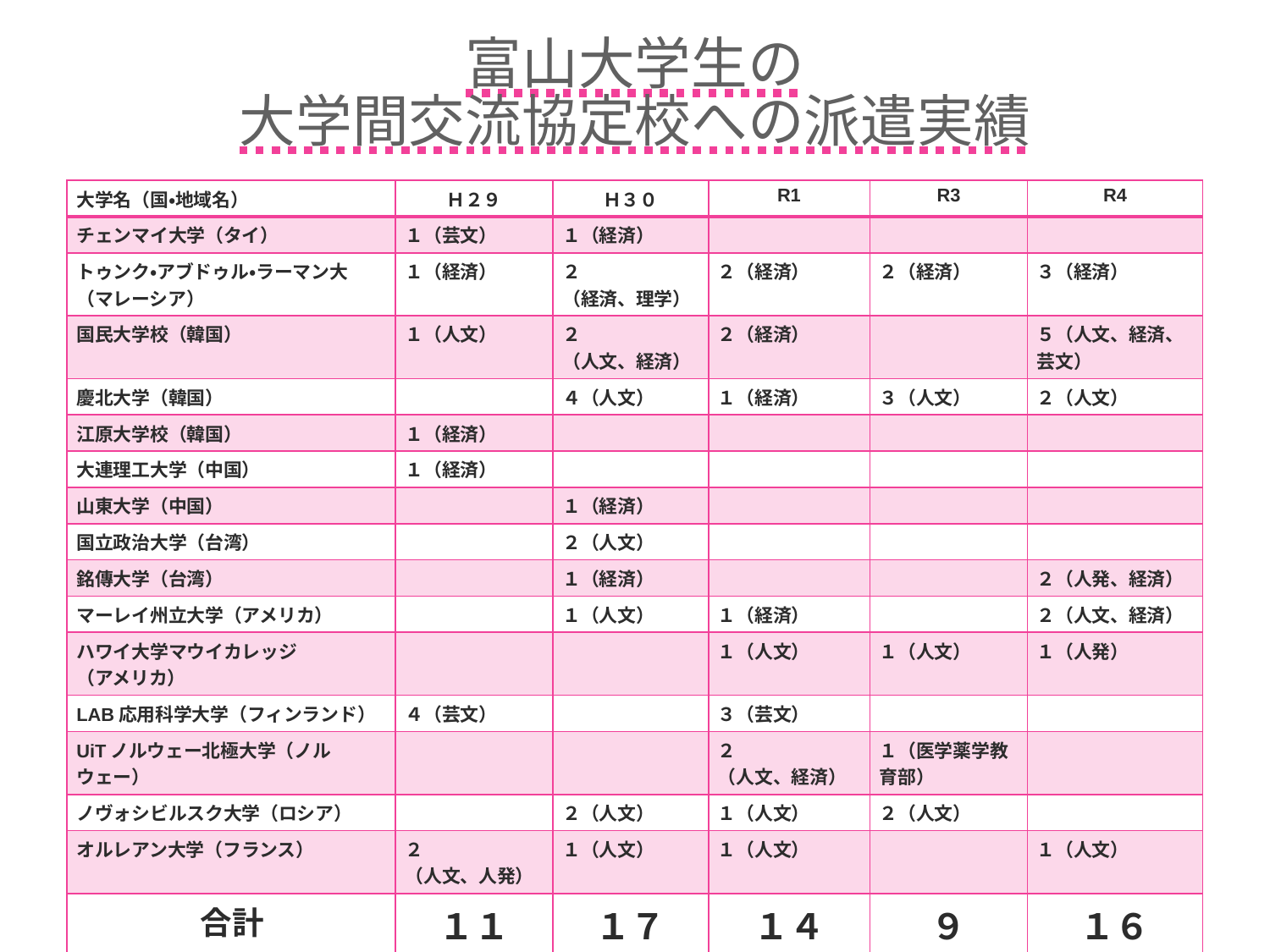

富山大学生の
大学間交流協定校への派遣実績
| 大学名（国・地域名） | Ｈ２９ | Ｈ３０ | R1 | R3 | R4 |
| --- | --- | --- | --- | --- | --- |
| チェンマイ大学（タイ） | １（芸文） | １（経済） |  |  |  |
| トゥンク・アブドゥル・ラーマン大 （マレーシア） | １（経済） | ２ （経済、理学） | ２（経済） | ２（経済） | ３（経済） |
| 国民大学校（韓国） | １（人文） | ２ （人文、経済） | ２（経済） |  | ５（人文、経済、芸文） |
| 慶北大学（韓国） |  | ４（人文） | １（経済） | ３（人文） | ２（人文） |
| 江原大学校（韓国） | １（経済） |  |  |  |  |
| 大連理工大学（中国） | １（経済） |  |  |  |  |
| 山東大学（中国） |  | １（経済） |  |  |  |
| 国立政治大学（台湾） |  | ２（人文） |  |  |  |
| 銘傳大学（台湾） |  | １（経済） |  |  | ２（人発、経済） |
| マーレイ州立大学（アメリカ） |  | １（人文） | １（経済） |  | ２（人文、経済） |
| ハワイ大学マウイカレッジ （アメリカ） |  |  | １（人文） | １（人文） | １（人発） |
| LAB応用科学大学（フィンランド） | ４（芸文） |  | ３（芸文） |  |  |
| UiTノルウェー北極大学（ノルウェー） |  |  | ２ （人文、経済） | １（医学薬学教育部） |  |
| ノヴォシビルスク大学（ロシア） |  | ２（人文） | １（人文） | ２（人文） |  |
| オルレアン大学（フランス） | ２ （人文、人発） | １（人文） | １（人文） |  | １（人文） |
| 合計 | １１ | １７ | １４ | ９ | １６ |